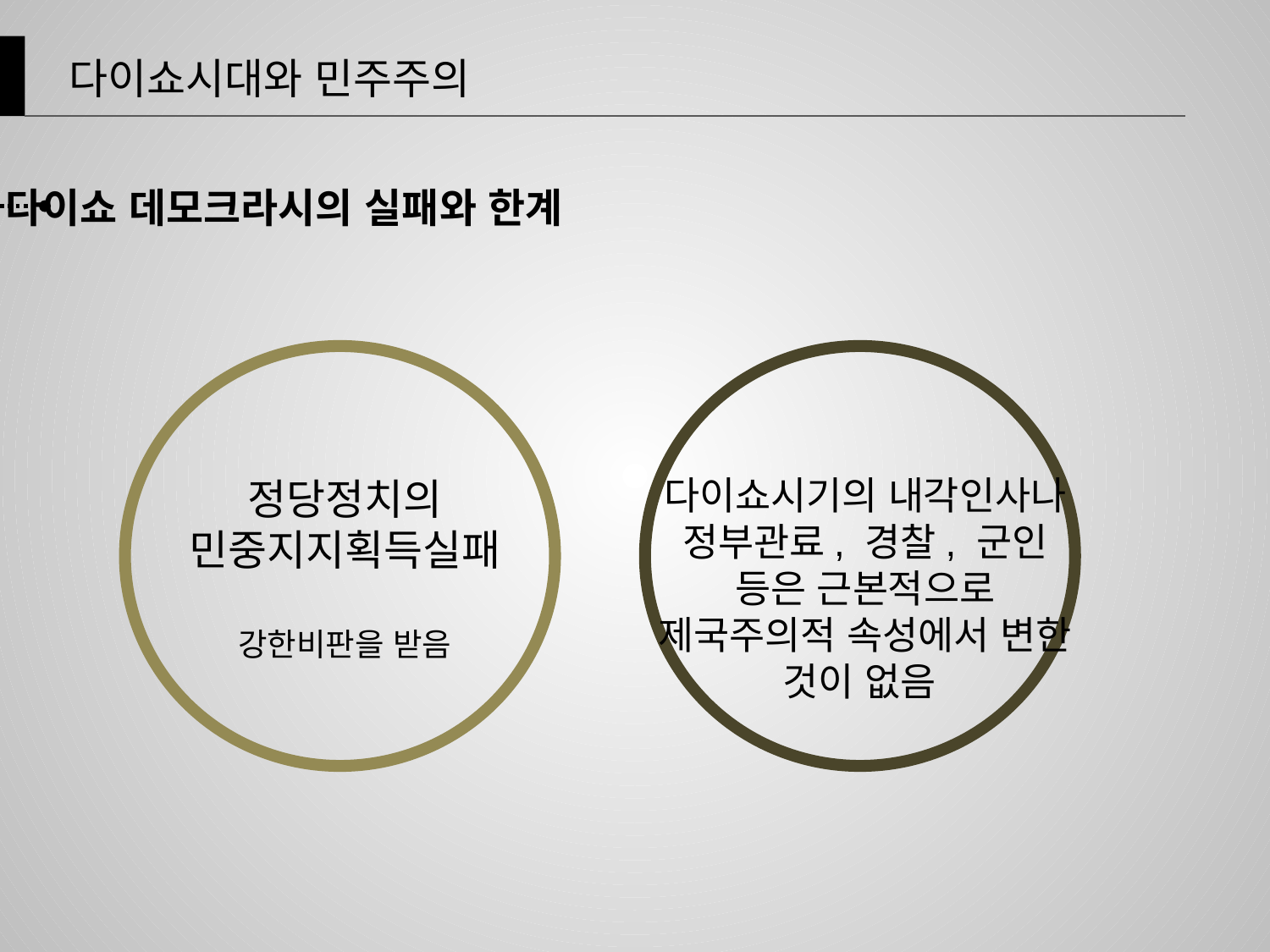

다이쇼시대와 민주주의
다이쇼 데모크라시의 실패와 한계

다이쇼시기의 내각인사나 정부관료, 경찰, 군인 등은 근본적으로 제국주의적 속성에서 변한 것이 없음
정당정치의 민중지지획득실패

강한비판을 받음